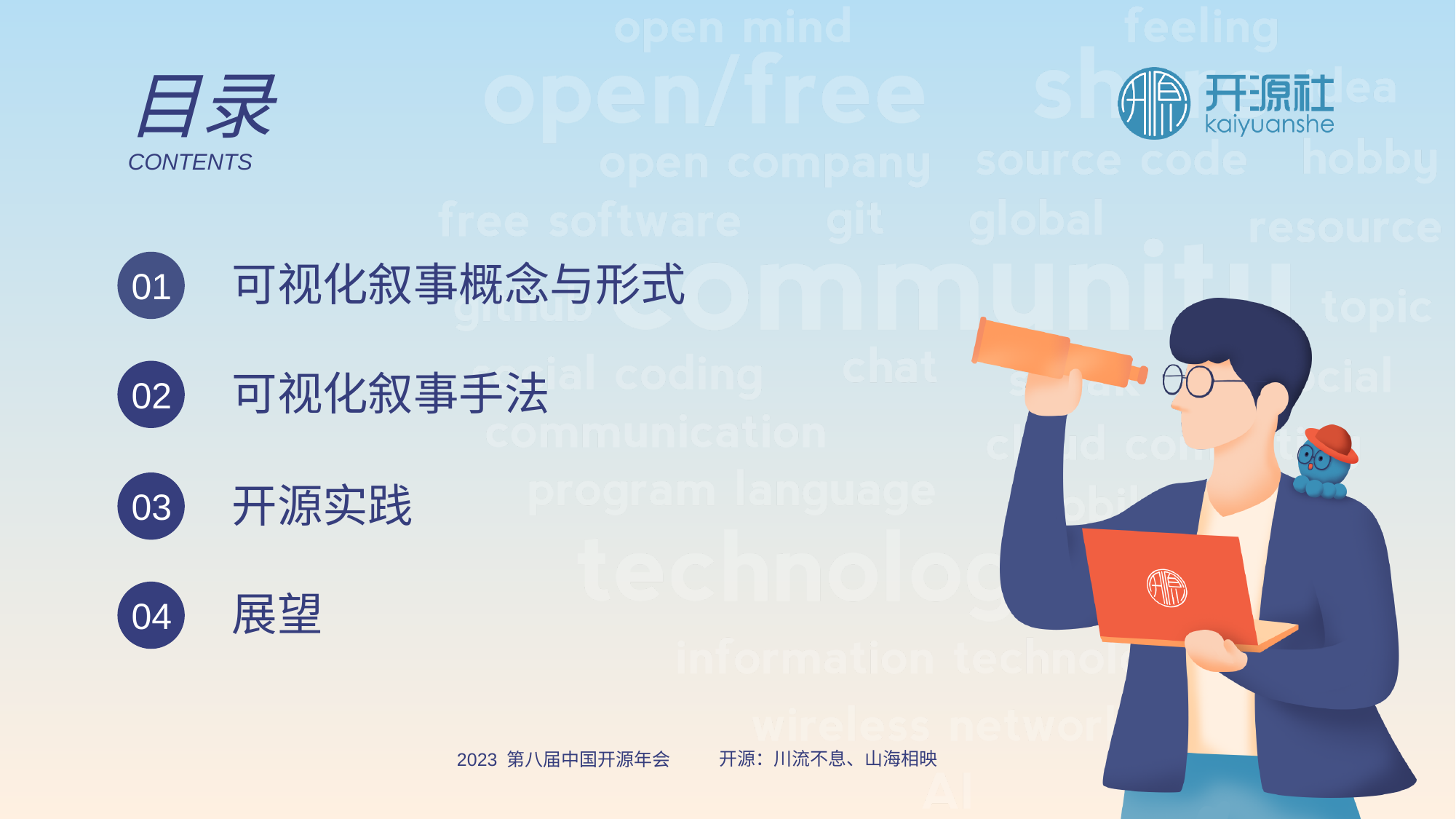

目录
CONTENTS

可视化叙事概念与形式
01

可视化叙事手法
02

开源实践
03

展望
04